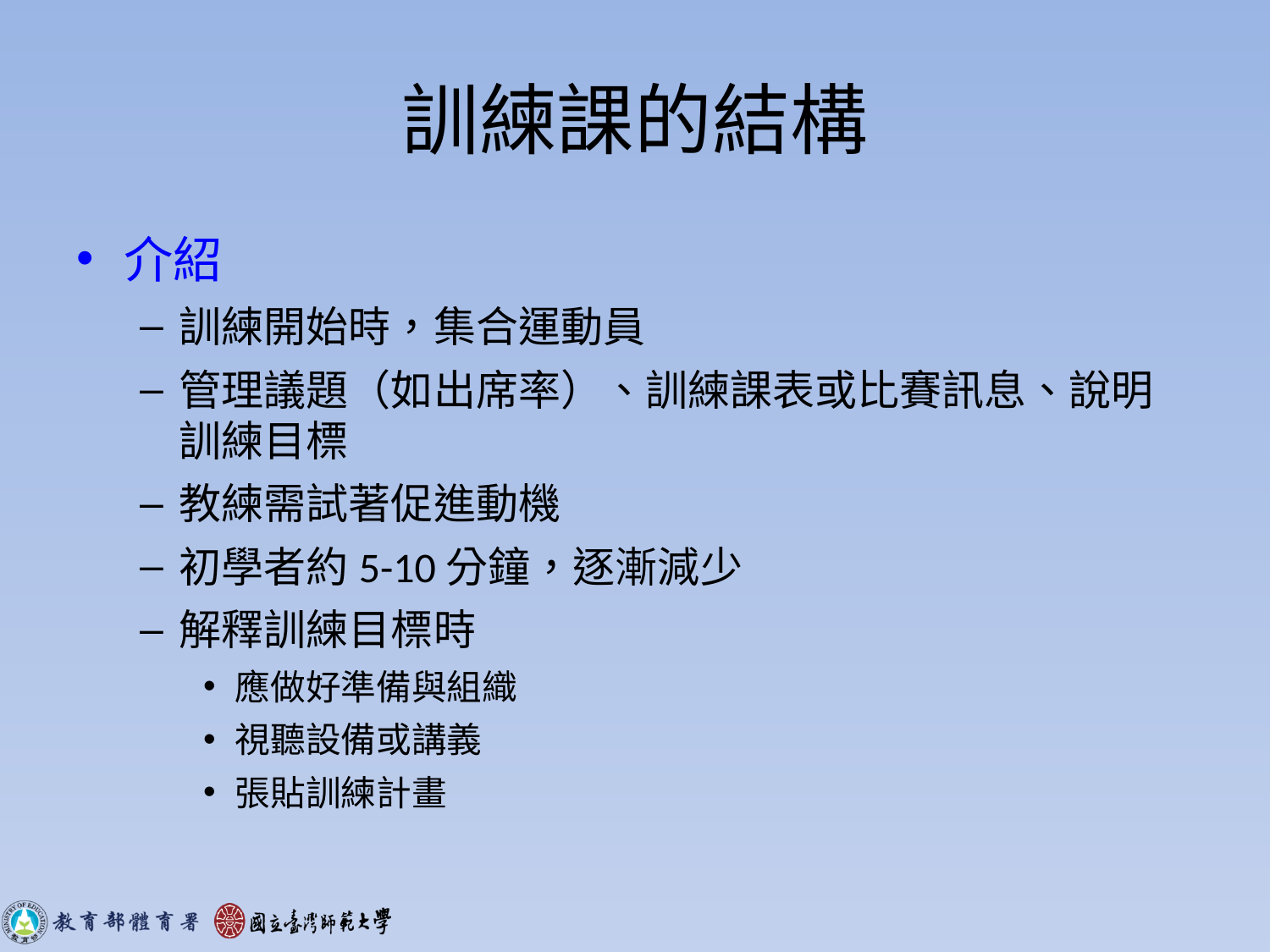

# 訓練課的結構
介紹
訓練開始時，集合運動員
管理議題（如出席率）、訓練課表或比賽訊息、說明訓練目標
教練需試著促進動機
初學者約5-10分鐘，逐漸減少
解釋訓練目標時
應做好準備與組織
視聽設備或講義
張貼訓練計畫